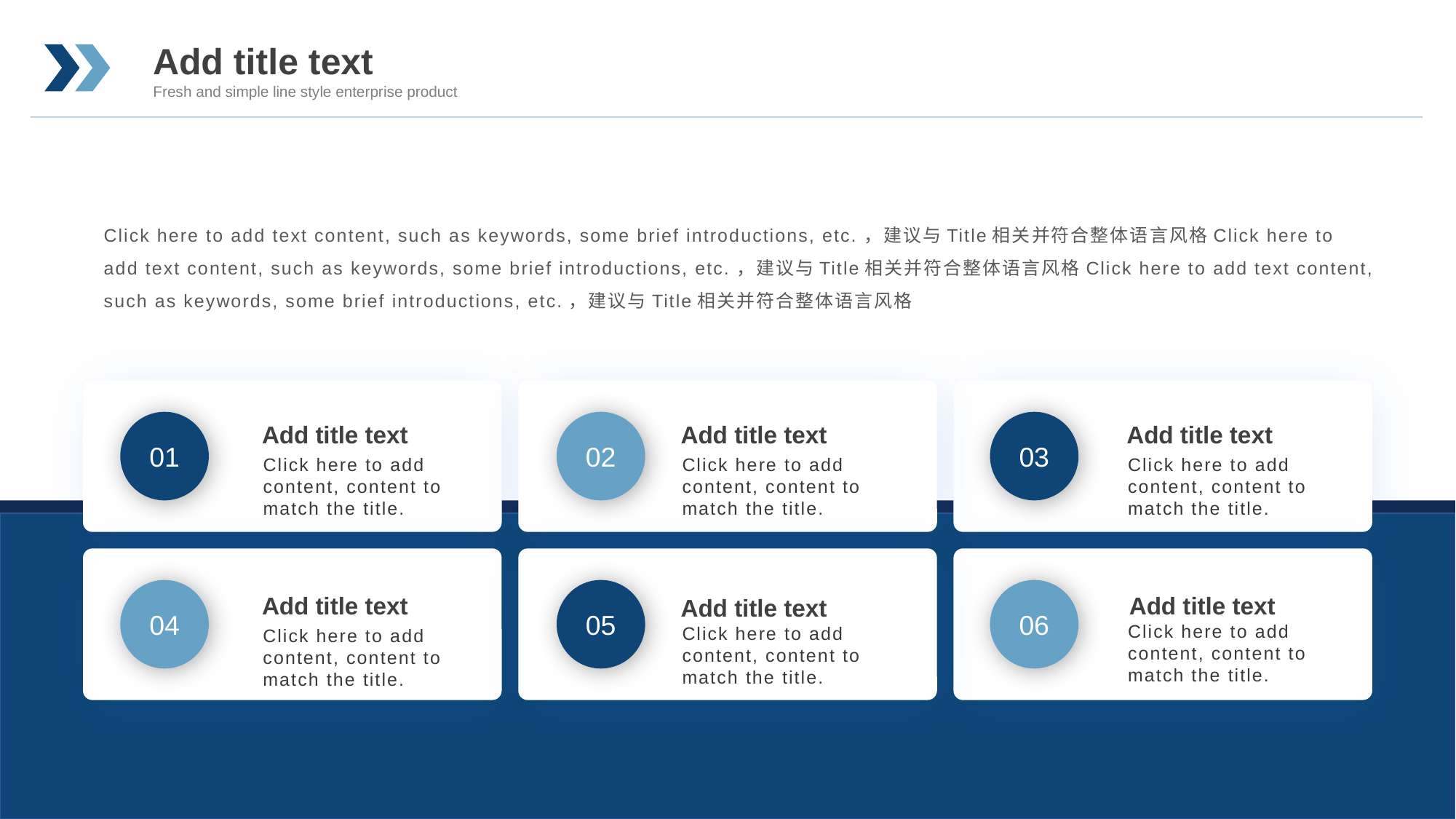

Add title text
Fresh and simple line style enterprise product
Click here to add text content, such as keywords, some brief introductions, etc.，建议与Title相关并符合整体语言风格Click here to add text content, such as keywords, some brief introductions, etc.，建议与Title相关并符合整体语言风格Click here to add text content, such as keywords, some brief introductions, etc.，建议与Title相关并符合整体语言风格

01
02
03
Add title text
Add title text
Add title text
Click here to add content, content to match the title.
Click here to add content, content to match the title.
Click here to add content, content to match the title.

04
05
06
Add title text
Add title text
Add title text
Click here to add content, content to match the title.
Click here to add content, content to match the title.
Click here to add content, content to match the title.